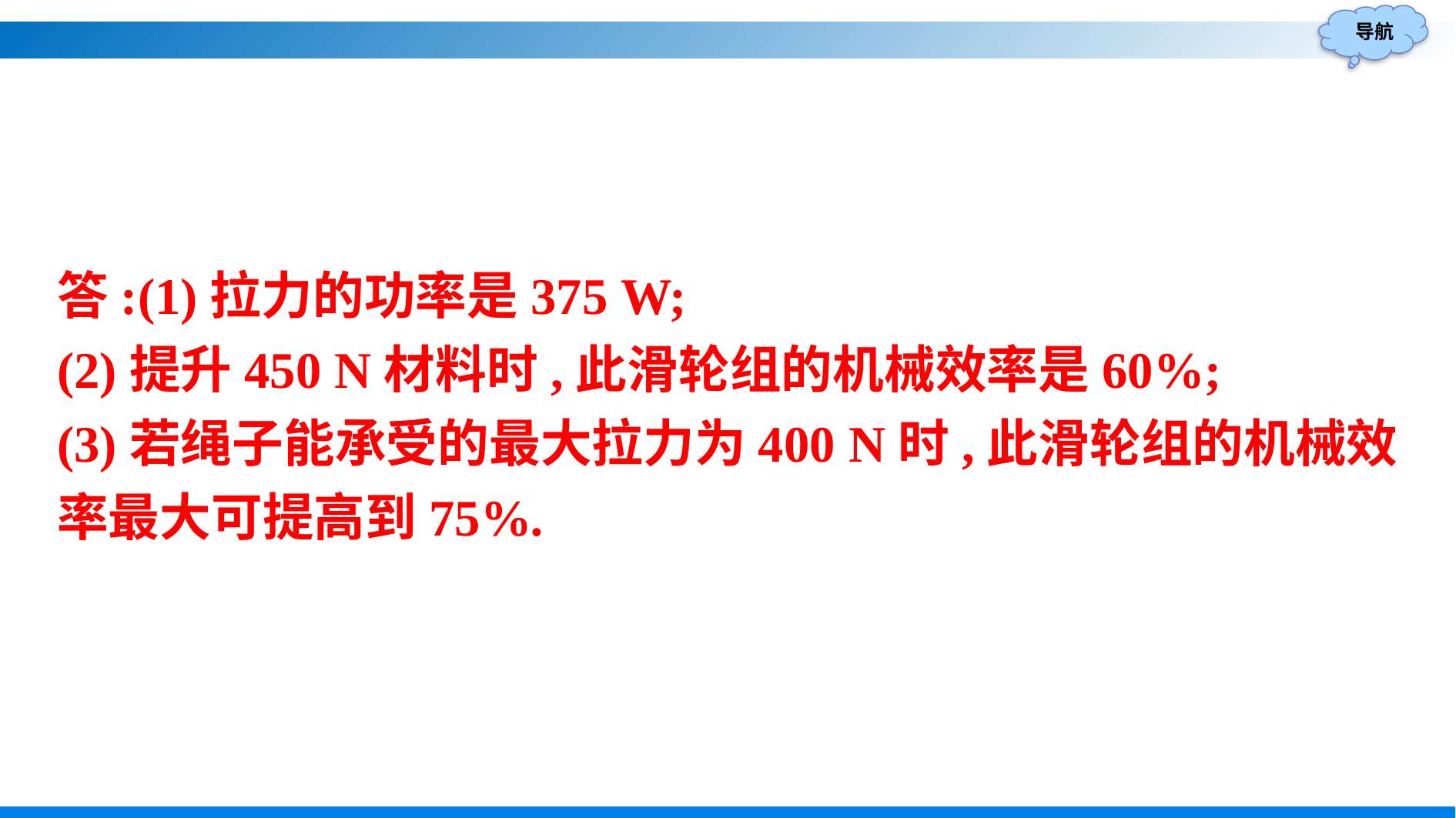

答:(1)拉力的功率是375 W;
(2)提升450 N材料时,此滑轮组的机械效率是60%;
(3)若绳子能承受的最大拉力为400 N时,此滑轮组的机械效率最大可提高到75%.